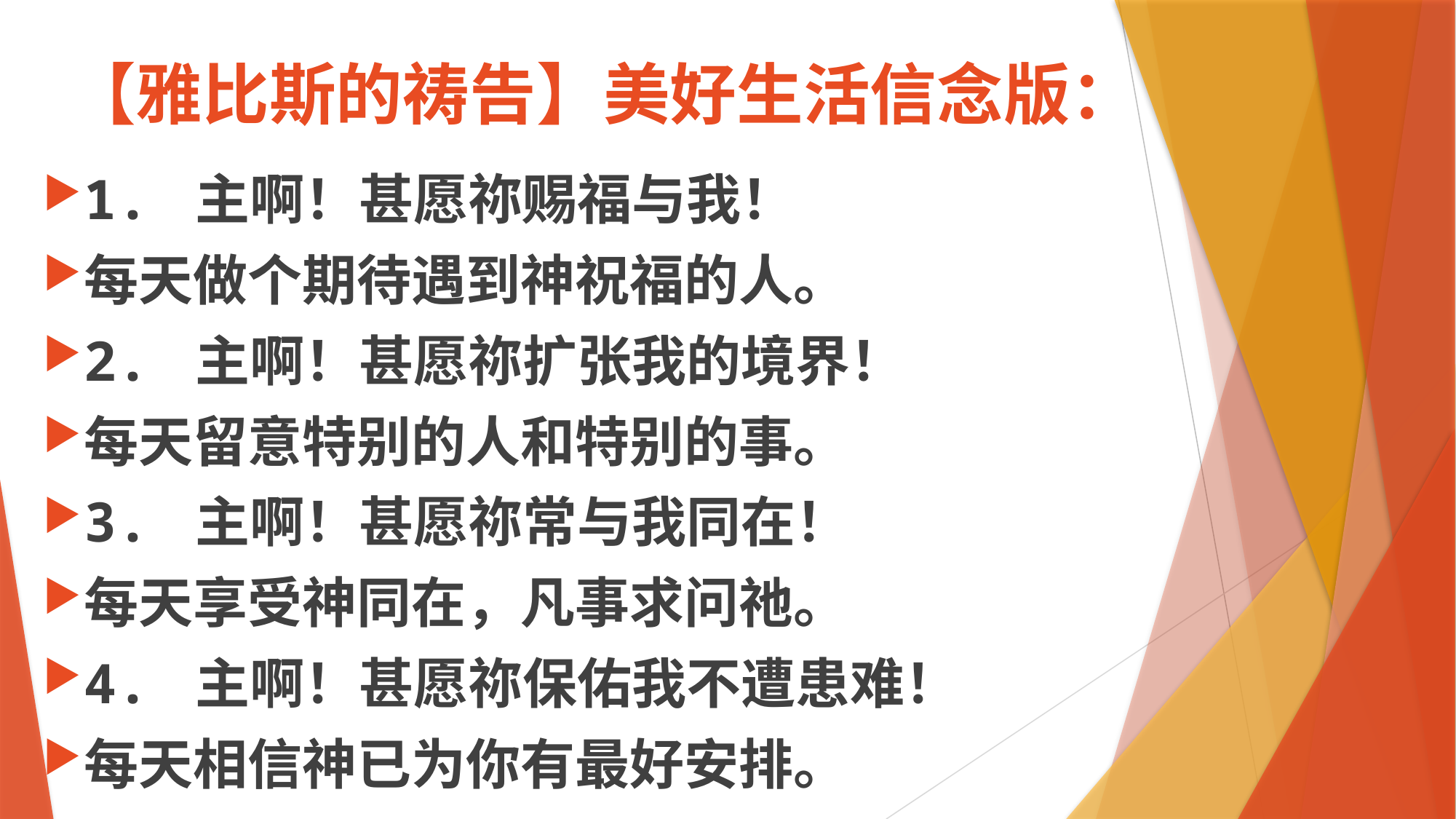

# 【雅比斯的祷告】美好生活信念版：
1. 主啊！甚愿祢赐福与我！
每天做个期待遇到神祝福的人。
2. 主啊！甚愿祢扩张我的境界！
每天留意特别的人和特别的事。
3. 主啊！甚愿祢常与我同在！
每天享受神同在，凡事求问祂。
4. 主啊！甚愿祢保佑我不遭患难！
每天相信神已为你有最好安排。